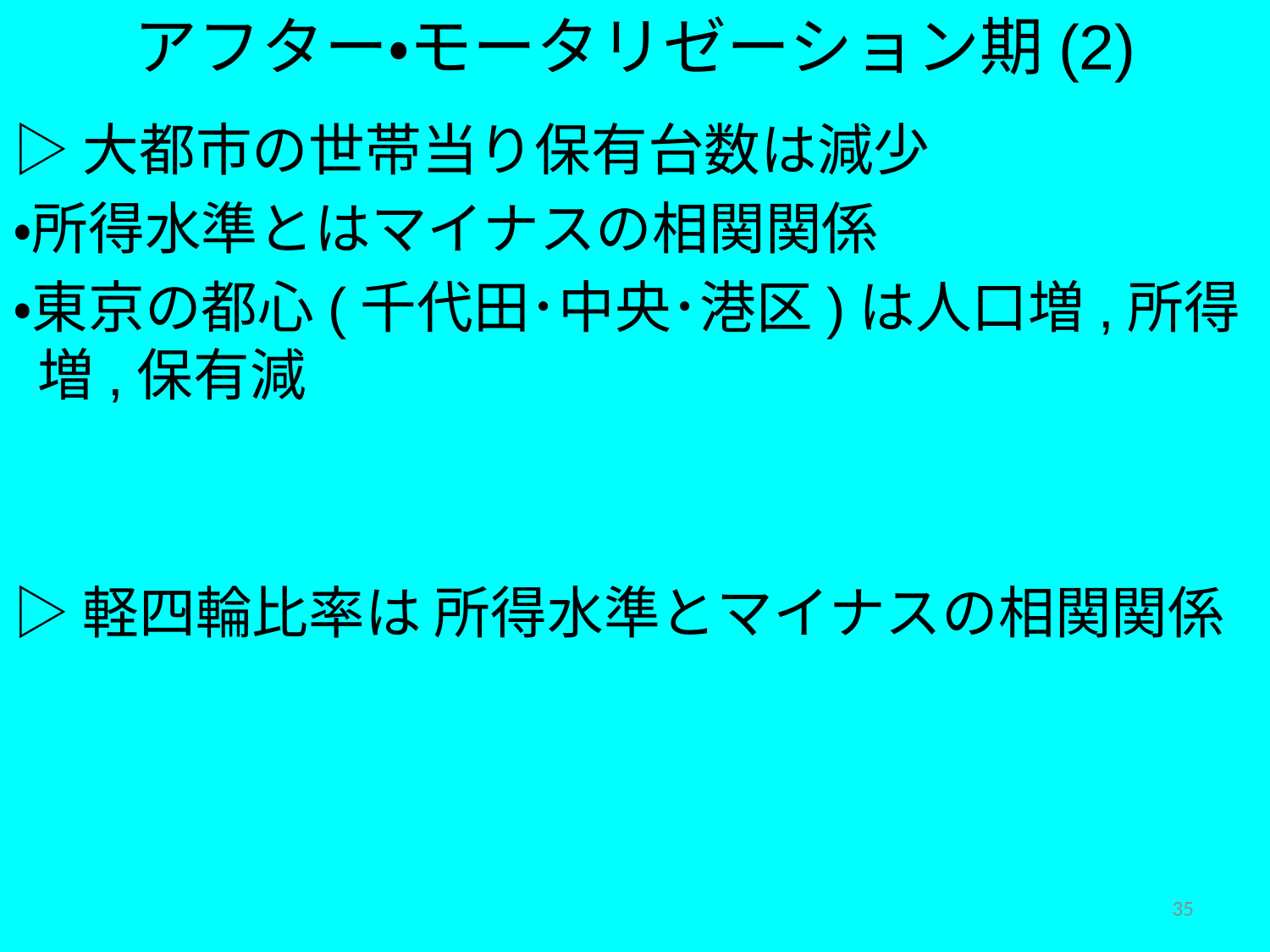

アフター・モータリゼーション期(2)

▷大都市の世帯当り保有台数は減少
・所得水準とはマイナスの相関関係
・東京の都心(千代田･中央･港区)は人口増,所得増,保有減

▷軽四輪比率は 所得水準とマイナスの相関関係

35